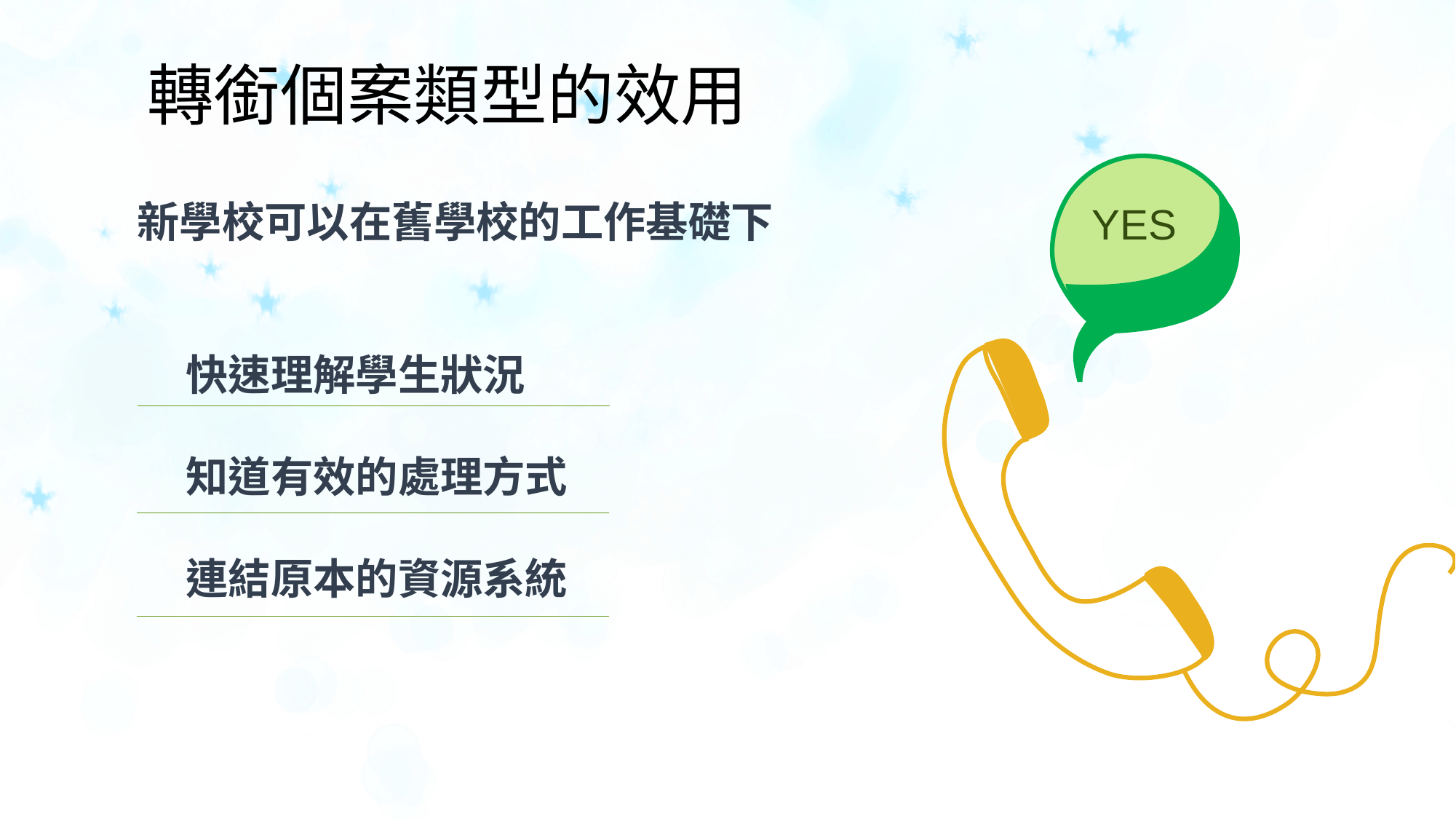

# 轉銜個案類型的效用

新學校可以在舊學校的工作基礎下

    快速理解學生狀況

    知道有效的處理方式

    連結原本的資源系統

YES